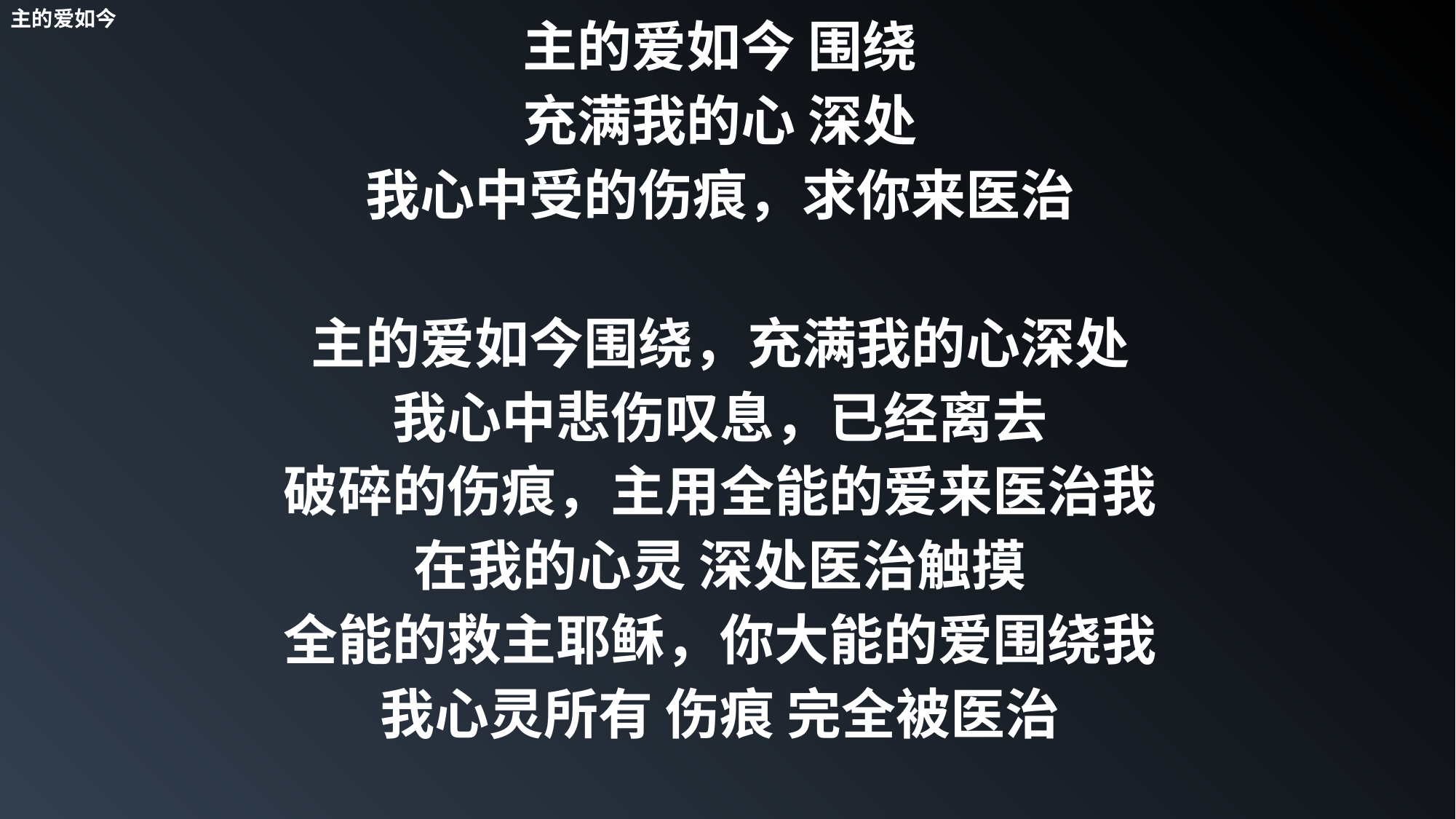

主的爱如今
主的爱如今 围绕
充满我的心 深处
我心中受的伤痕，求你来医治

主的爱如今围绕，充满我的心深处
我心中悲伤叹息，已经离去
破碎的伤痕，主用全能的爱来医治我
在我的心灵 深处医治触摸
全能的救主耶稣，你大能的爱围绕我
我心灵所有 伤痕 完全被医治